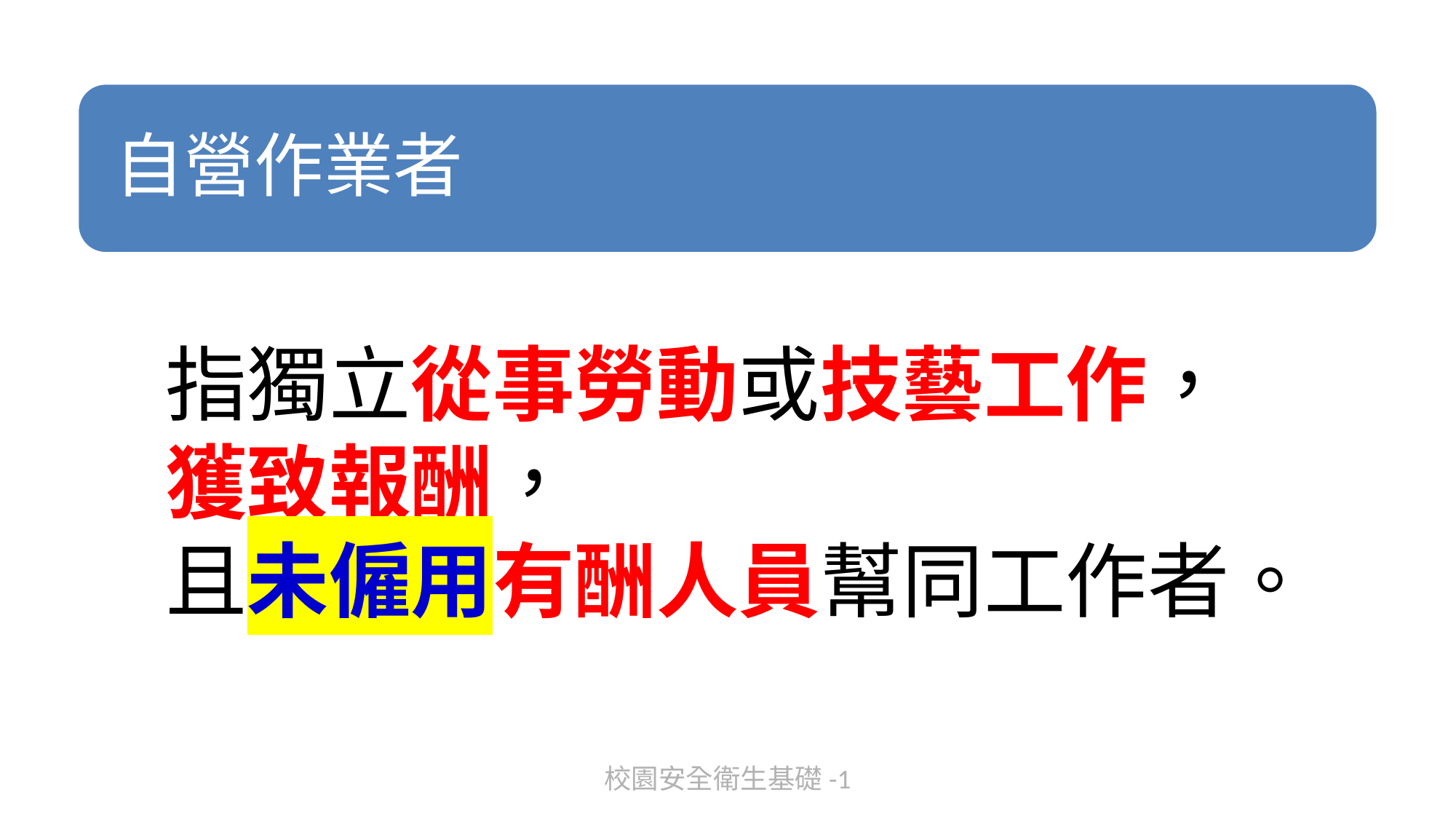

自營作業者
指獨立從事勞動或技藝工作，
獲致報酬，
且未僱用有酬人員幫同工作者。
校園安全衛生基礎-1
20